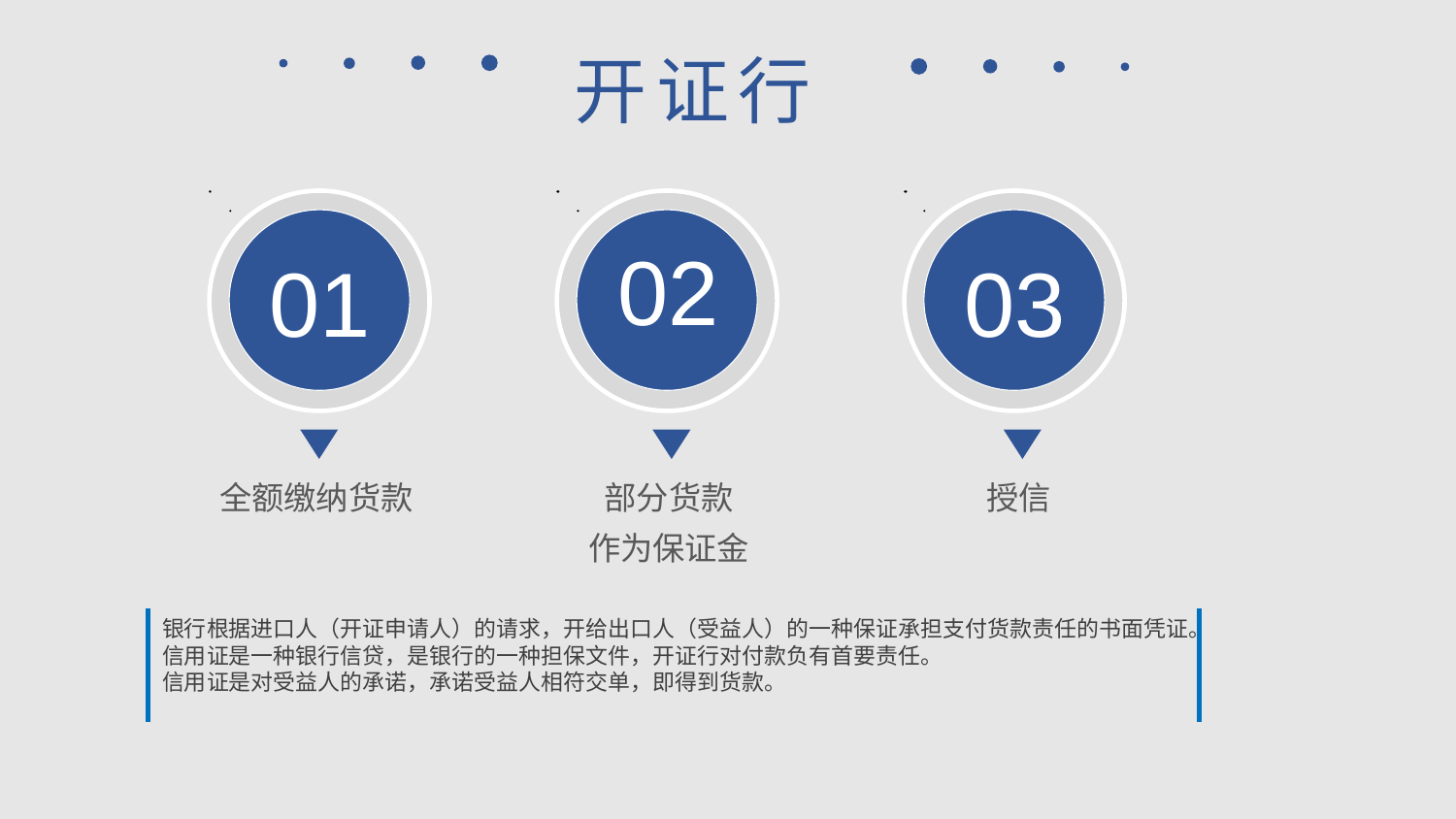

开证行

02
01
03

全额缴纳货款
部分货款
作为保证金
授信
银行根据进口人（开证申请人）的请求，开给出口人（受益人）的一种保证承担支付货款责任的书面凭证。
信用证是一种银行信贷，是银行的一种担保文件，开证行对付款负有首要责任。
信用证是对受益人的承诺，承诺受益人相符交单，即得到货款。